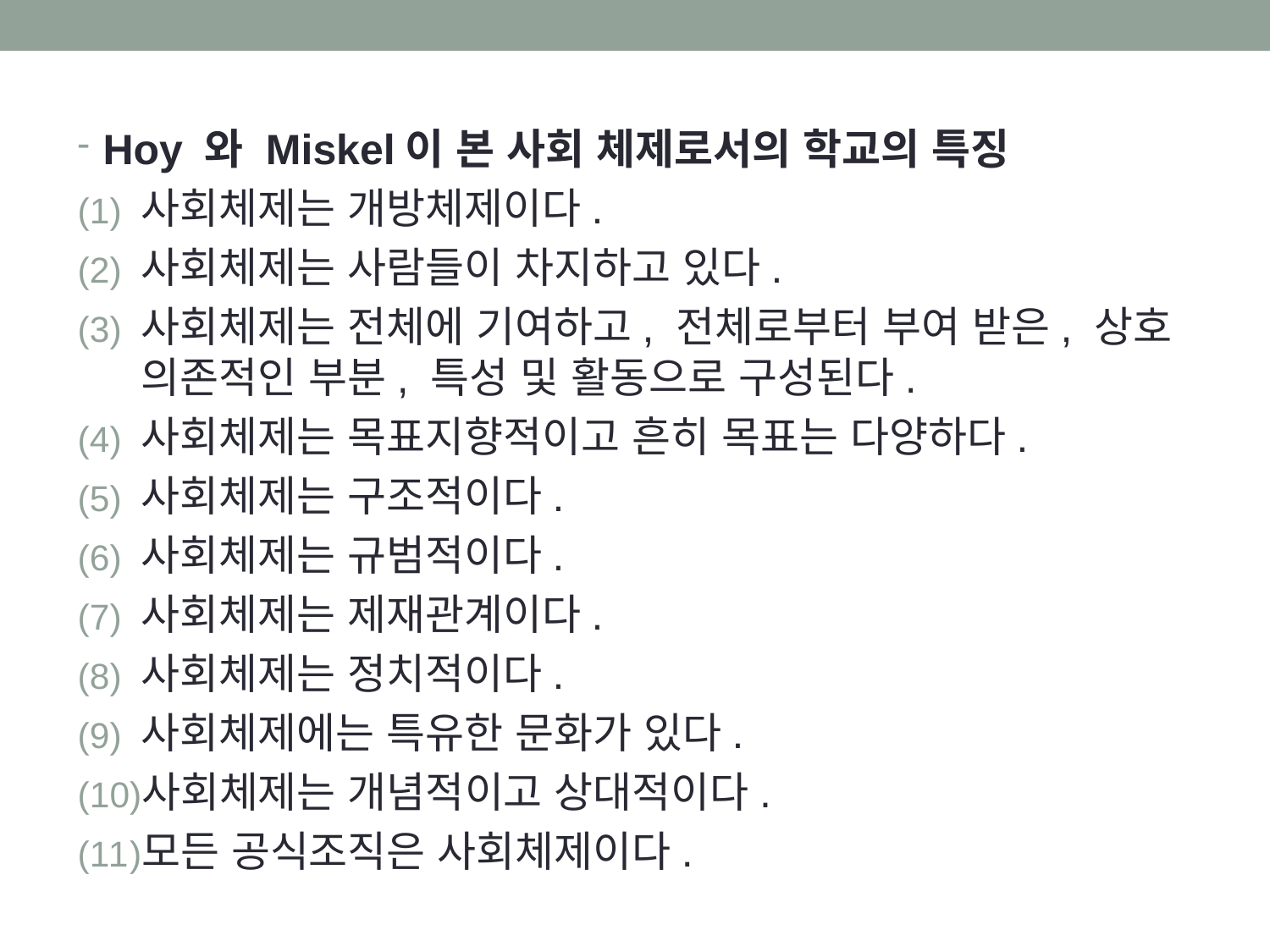

Hoy 와 Miskel이 본 사회 체제로서의 학교의 특징
사회체제는 개방체제이다.
사회체제는 사람들이 차지하고 있다.
사회체제는 전체에 기여하고, 전체로부터 부여 받은, 상호 의존적인 부분, 특성 및 활동으로 구성된다.
사회체제는 목표지향적이고 흔히 목표는 다양하다.
사회체제는 구조적이다.
사회체제는 규범적이다.
사회체제는 제재관계이다.
사회체제는 정치적이다.
사회체제에는 특유한 문화가 있다.
사회체제는 개념적이고 상대적이다.
모든 공식조직은 사회체제이다.